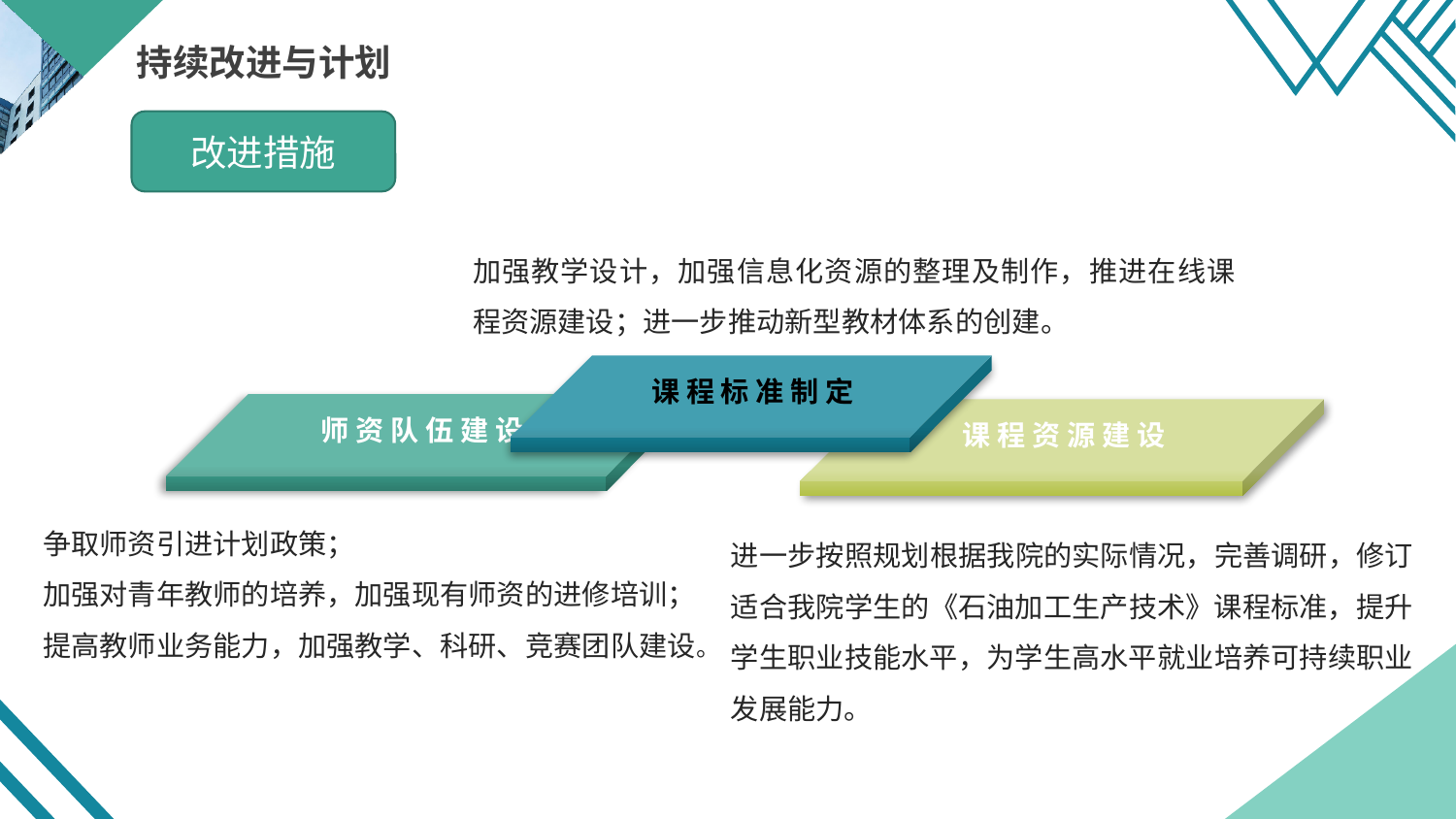

持续改进与计划
改进措施
加强教学设计，加强信息化资源的整理及制作，推进在线课程资源建设；进一步推动新型教材体系的创建。
课 程 标 准 制 定
师 资 队 伍 建 设
课 程 资 源 建 设
争取师资引进计划政策；
加强对青年教师的培养，加强现有师资的进修培训；
提高教师业务能力，加强教学、科研、竞赛团队建设。
进一步按照规划根据我院的实际情况，完善调研，修订适合我院学生的《石油加工生产技术》课程标准，提升学生职业技能水平，为学生高水平就业培养可持续职业发展能力。